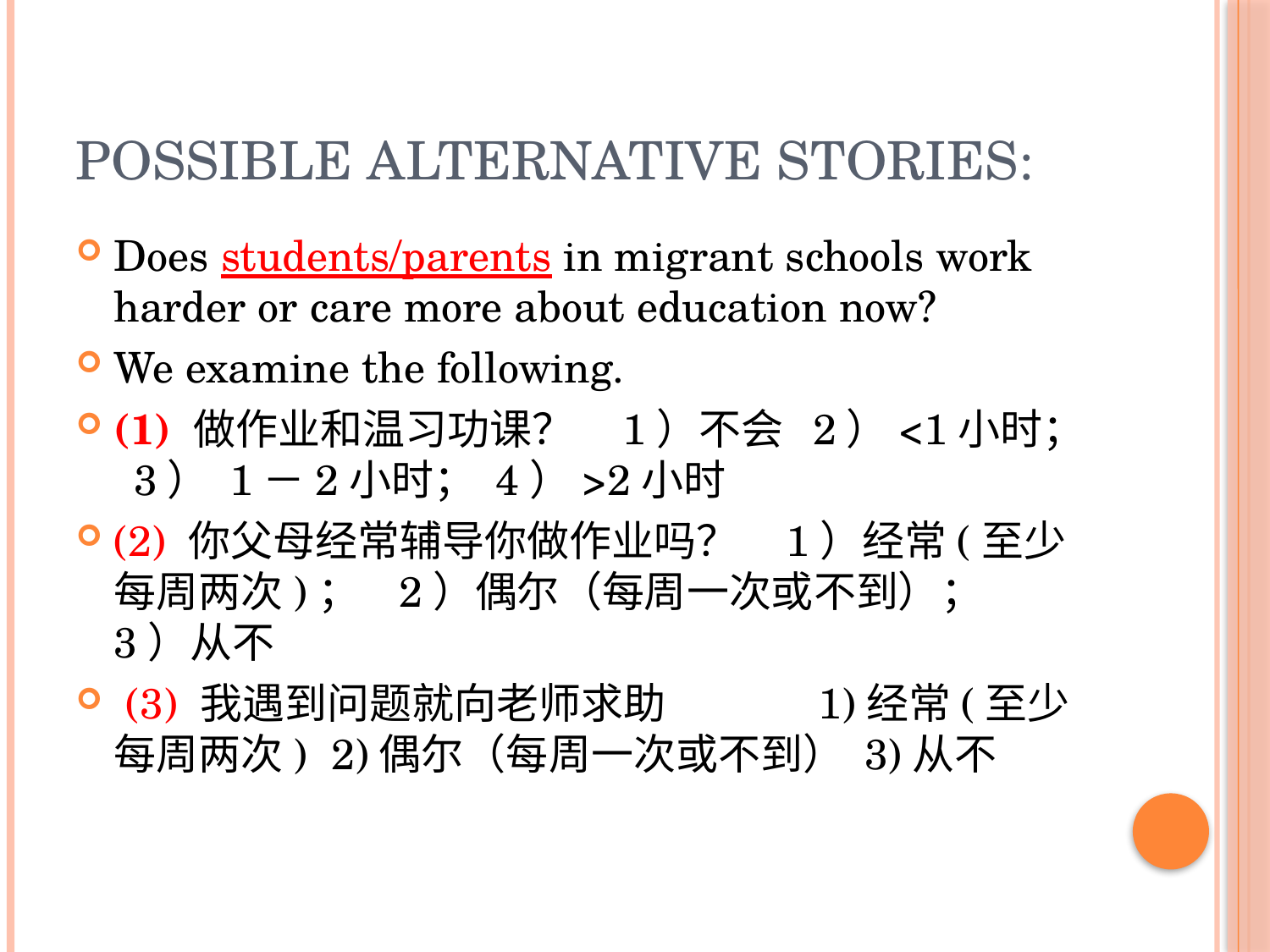

# Possible alternative stories:
Does students/parents in migrant schools work harder or care more about education now?
We examine the following.
(1) 做作业和温习功课？    1）不会  2）<1小时；  3） 1－2小时； 4）>2小时
(2) 你父母经常辅导你做作业吗？    1）经常(至少每周两次)；   2）偶尔（每周一次或不到）；  3）从不
 (3) 我遇到问题就向老师求助               1)经常(至少每周两次)  2)偶尔（每周一次或不到） 3)从不